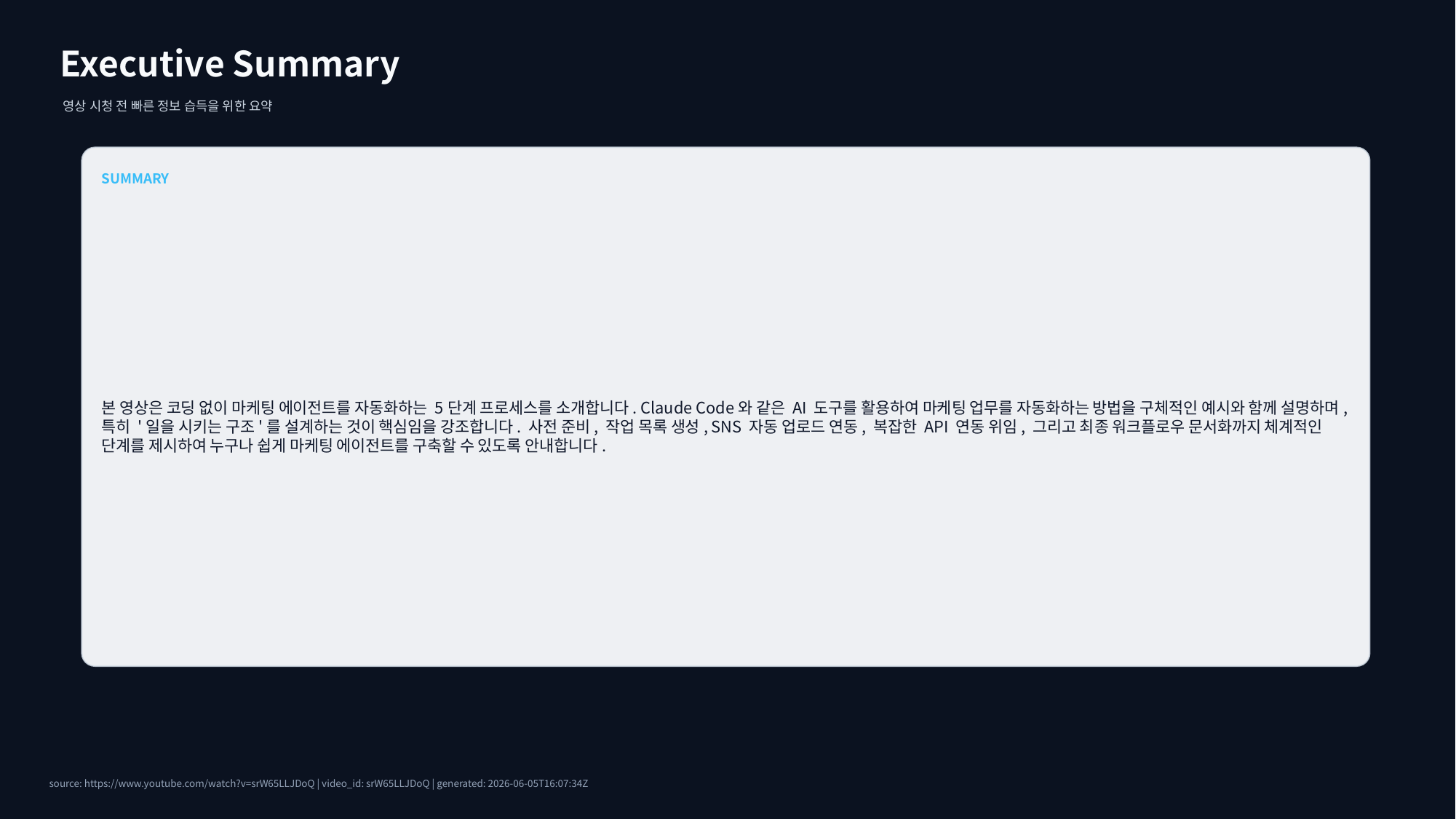

Executive Summary
영상 시청 전 빠른 정보 습득을 위한 요약

SUMMARY
본 영상은 코딩 없이 마케팅 에이전트를 자동화하는 5단계 프로세스를 소개합니다. Claude Code와 같은 AI 도구를 활용하여 마케팅 업무를 자동화하는 방법을 구체적인 예시와 함께 설명하며, 특히 '일을 시키는 구조'를 설계하는 것이 핵심임을 강조합니다. 사전 준비, 작업 목록 생성, SNS 자동 업로드 연동, 복잡한 API 연동 위임, 그리고 최종 워크플로우 문서화까지 체계적인 단계를 제시하여 누구나 쉽게 마케팅 에이전트를 구축할 수 있도록 안내합니다.
source: https://www.youtube.com/watch?v=srW65LLJDoQ | video_id: srW65LLJDoQ | generated: 2026-06-05T16:07:34Z